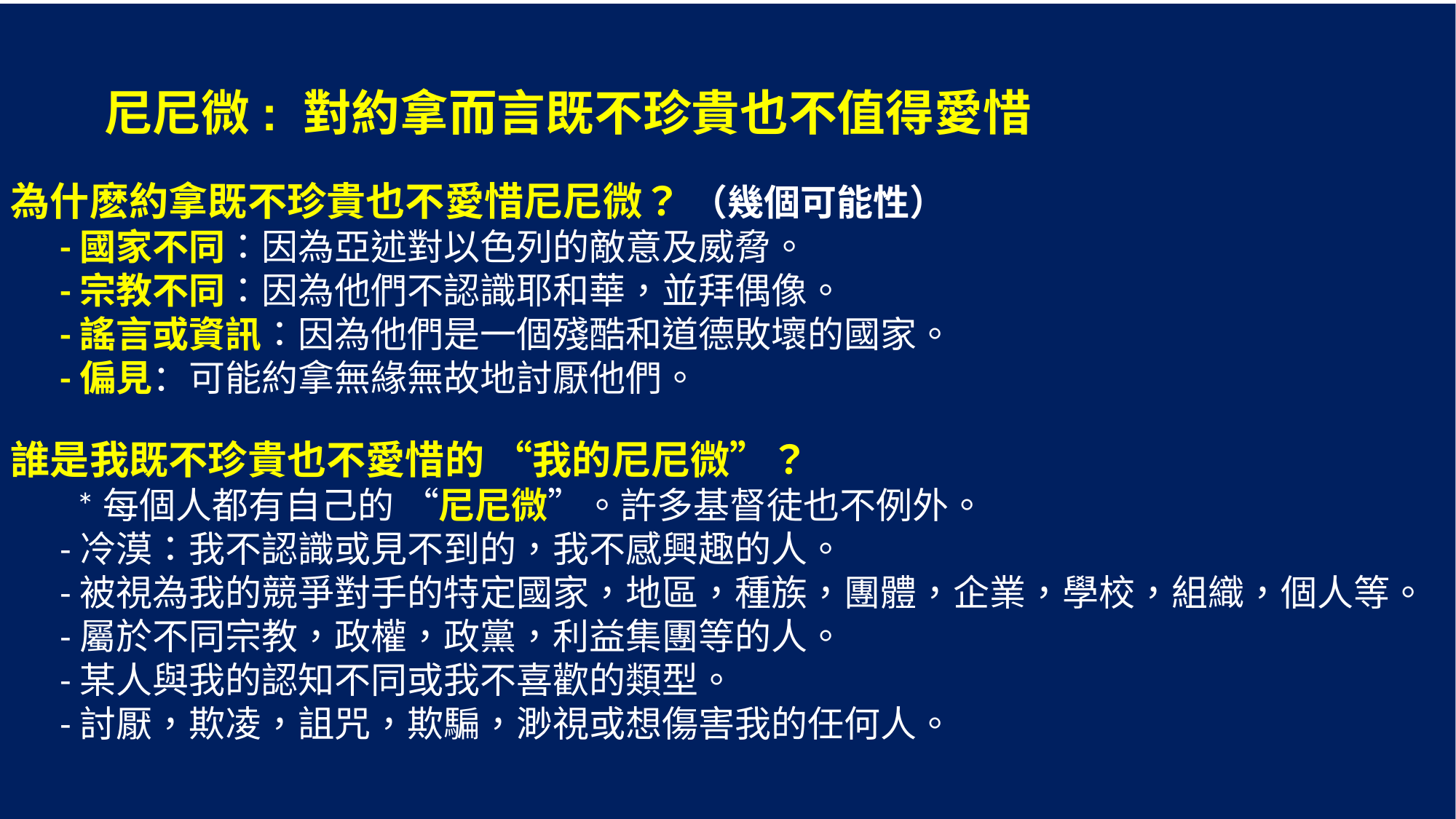

尼尼微: 對約拿而言既不珍貴也不值得愛惜

為什麽約拿既不珍貴也不愛惜尼尼微？ （幾個可能性）
      -國家不同：因為亞述對以色列的敵意及威脅。
      -宗教不同：因為他們不認識耶和華，並拜偶像。
      -謠言或資訊：因為他們是一個殘酷和道德敗壞的國家。
      -偏見：可能約拿無緣無故地討厭他們。

誰是我既不珍貴也不愛惜的 “我的尼尼微”？
        *每個人都有自己的 “尼尼微”。許多基督徒也不例外。
      -冷漠：我不認識或見不到的，我不感興趣的人。
      -被視為我的競爭對手的特定國家，地區，種族，團體，企業，學校，組織，個人等。
      -屬於不同宗教，政權，政黨，利益集團等的人。
      -某人與我的認知不同或我不喜歡的類型。
      -討厭，欺凌，詛咒，欺騙，渺視或想傷害我的任何人。